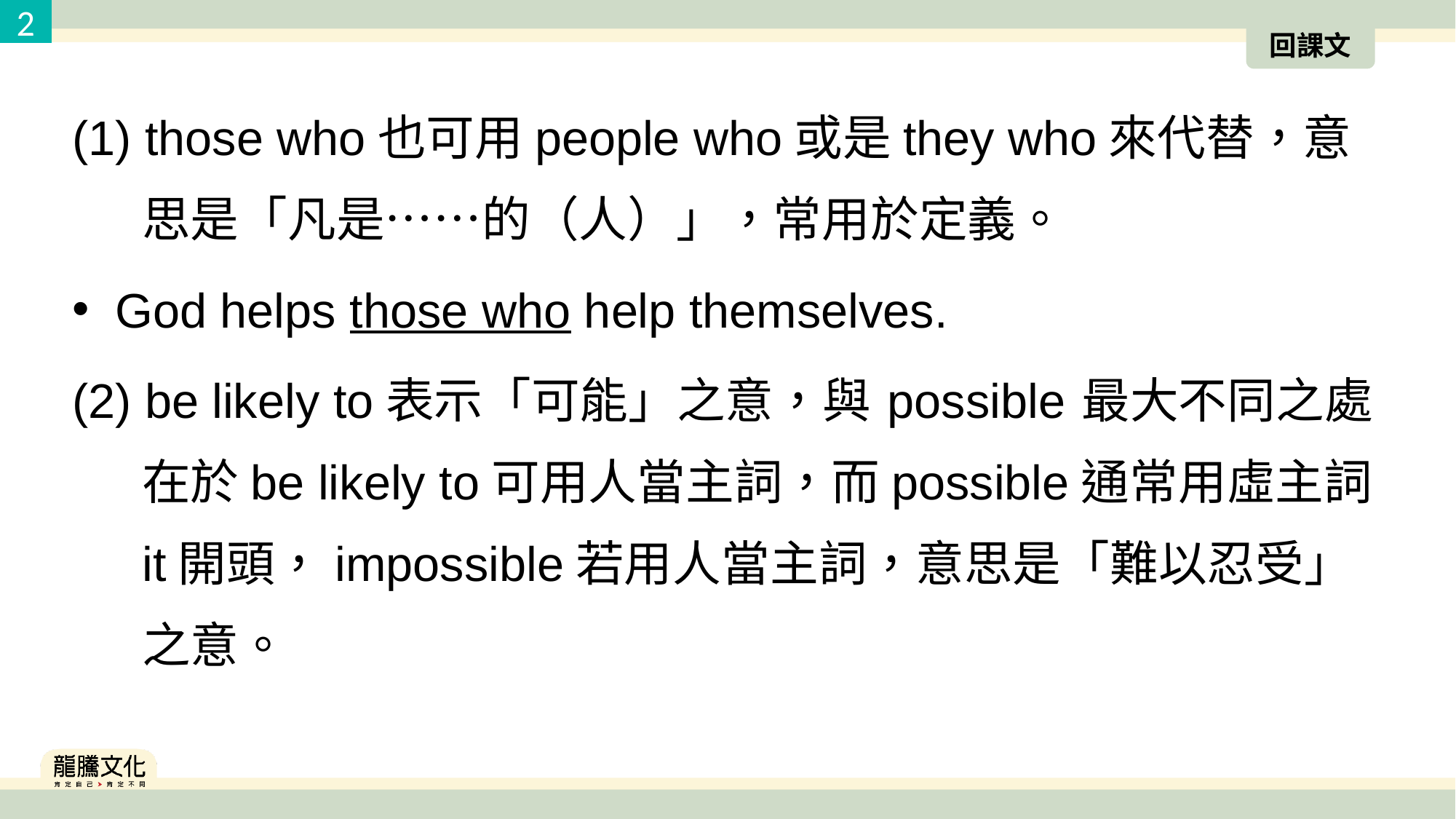

2
回課文
(1) those who也可用people who或是they who來代替，意思是「凡是⋯⋯的（人）」，常用於定義。
God helps those who help themselves.
(2) be likely to表示「可能」之意，與possible最大不同之處在於be likely to可用人當主詞，而possible通常用虛主詞it開頭，impossible若用人當主詞，意思是「難以忍受」之意。